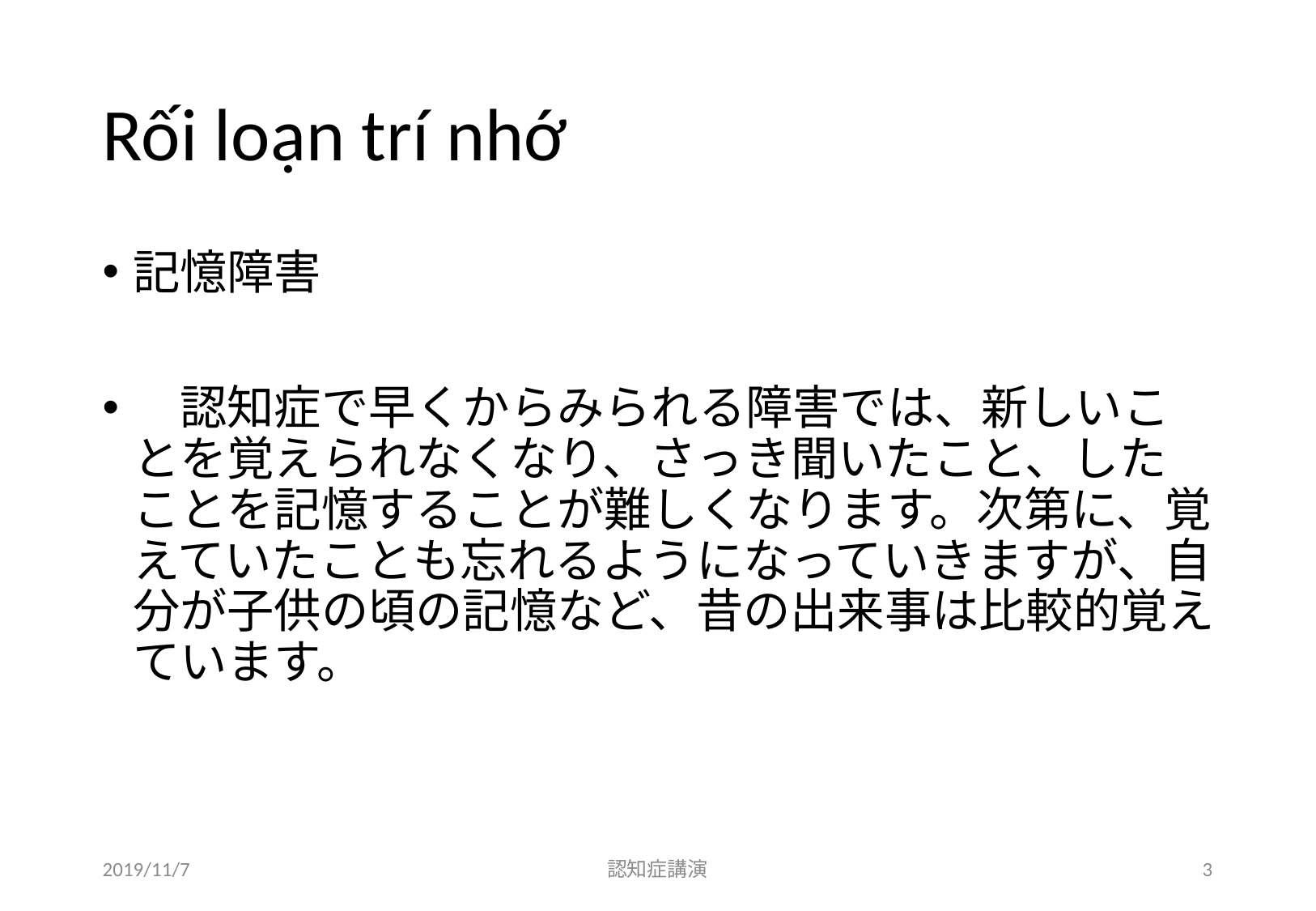

# Rối loạn trí nhớ
記憶障害

　認知症で早くからみられる障害では、新しいことを覚えられなくなり、さっき聞いたこと、したことを記憶することが難しくなります。次第に、覚えていたことも忘れるようになっていきますが、自分が子供の頃の記憶など、昔の出来事は比較的覚えています。

2019/11/7
認知症講演
3